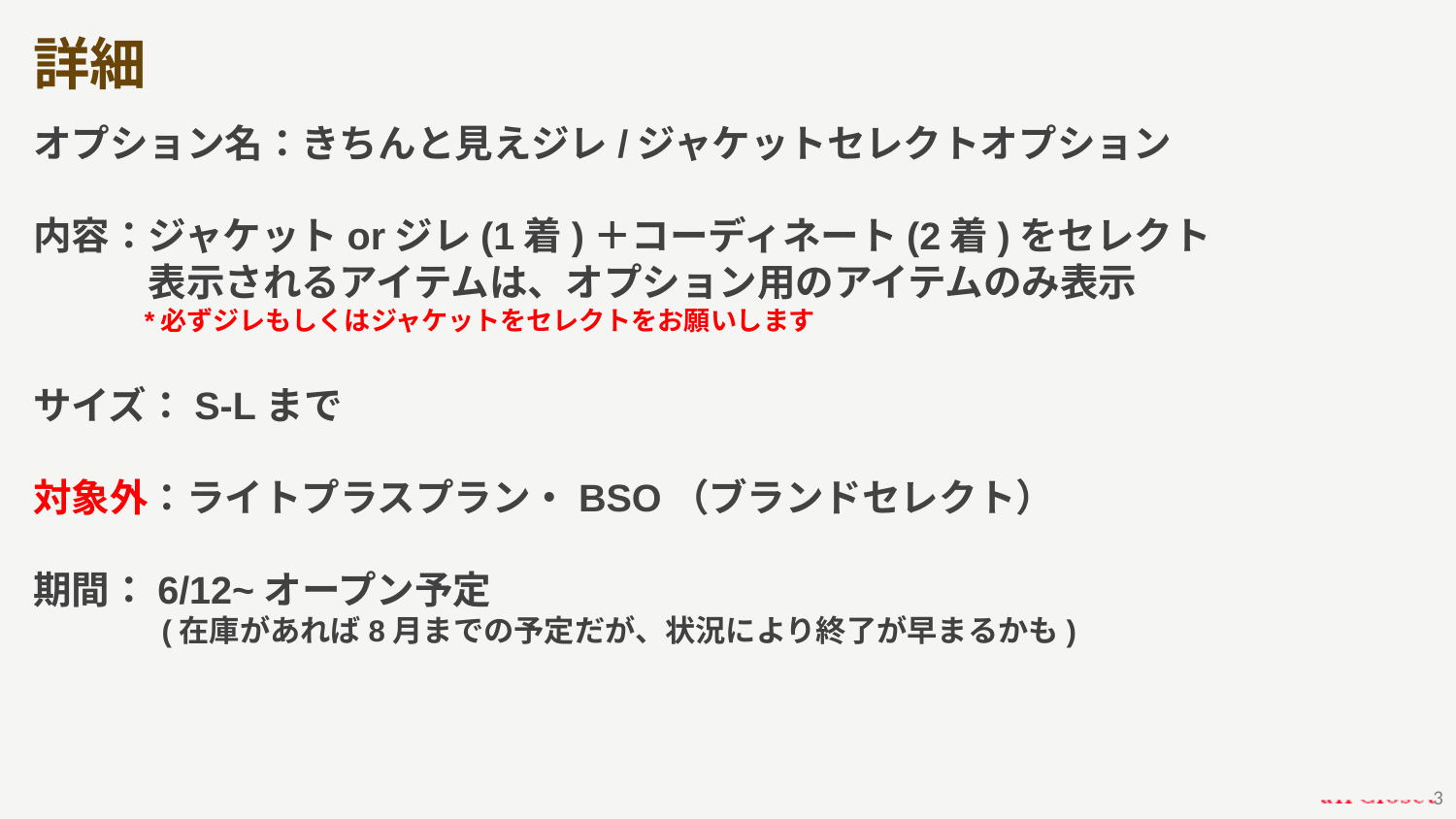

# 詳細
オプション名：きちんと見えジレ/ジャケットセレクトオプション

内容：ジャケットorジレ(1着)＋コーディネート(2着)をセレクト
　　　表示されるアイテムは、オプション用のアイテムのみ表示
　　　　*必ずジレもしくはジャケットをセレクトをお願いします

サイズ：S-Lまで

対象外：ライトプラスプラン・BSO（ブランドセレクト）

期間：6/12~オープン予定
　　　　(在庫があれば8月までの予定だが、状況により終了が早まるかも)

3